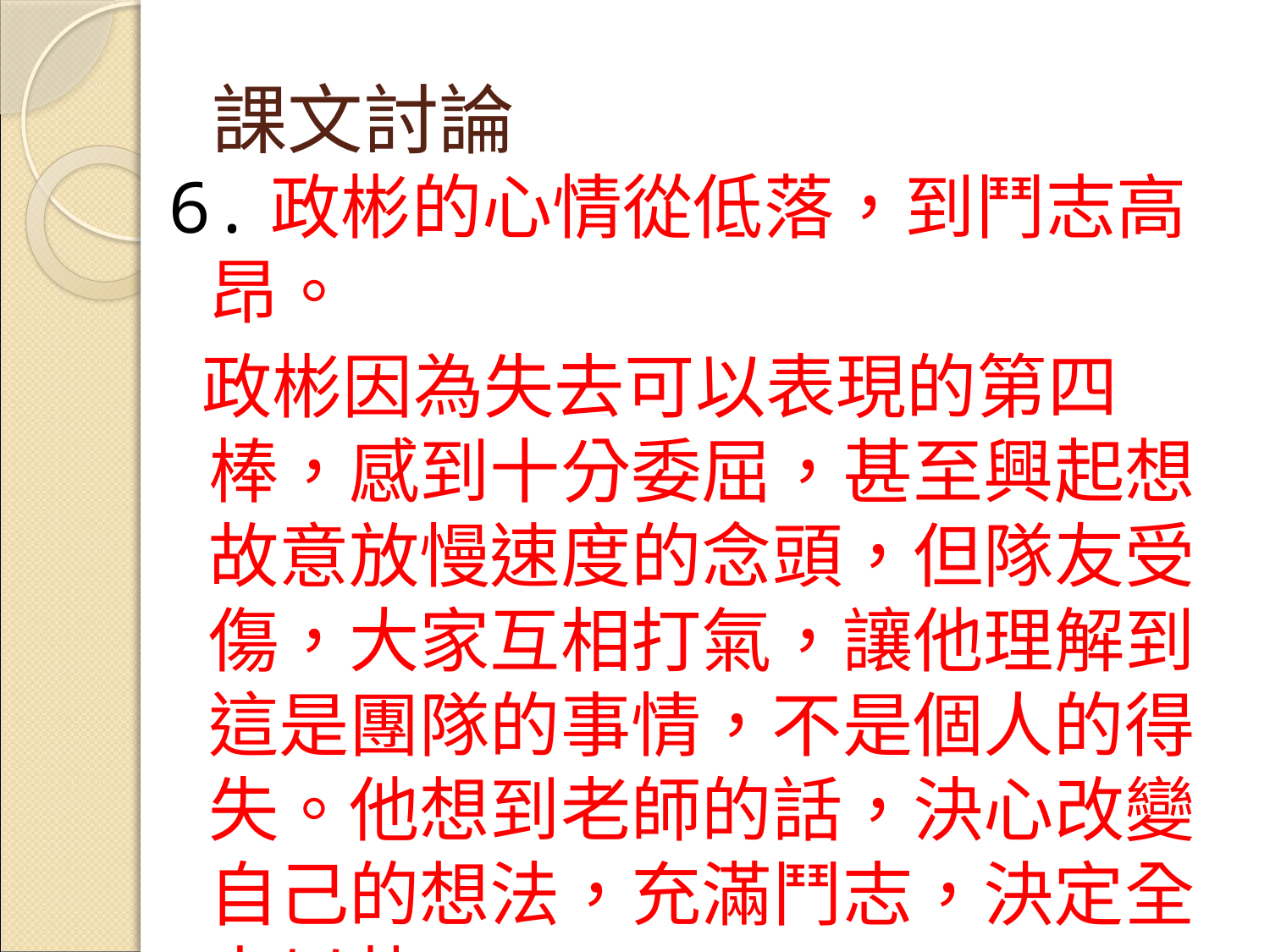

課文討論
6.政彬的心情從低落，到鬥志高昂。
 政彬因為失去可以表現的第四棒，感到十分委屈，甚至興起想故意放慢速度的念頭，但隊友受傷，大家互相打氣，讓他理解到這是團隊的事情，不是個人的得失。他想到老師的話，決心改變自己的想法，充滿鬥志，決定全力以赴。